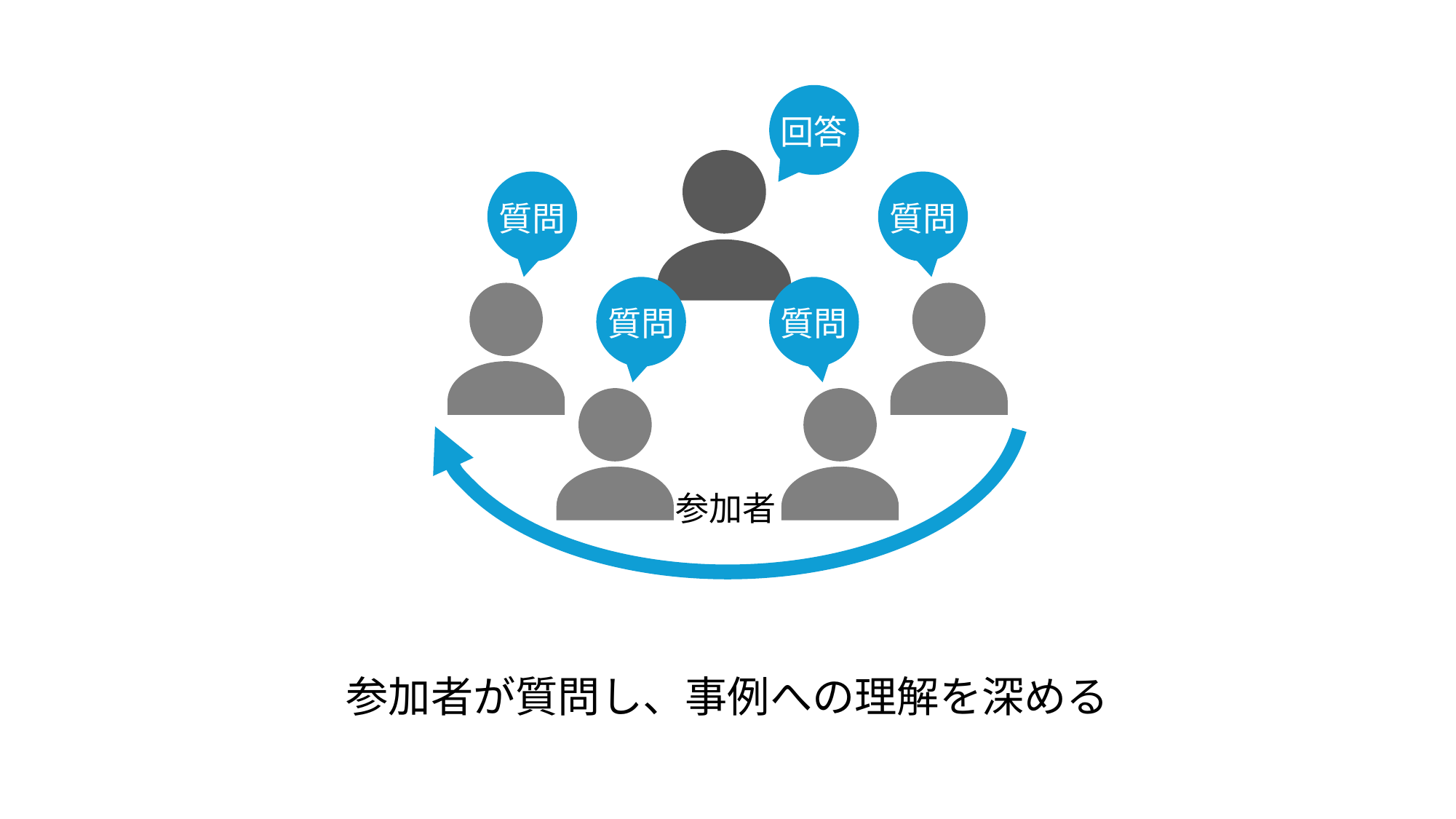

回答

質問

質問

質問

質問

参加者

参加者が質問し、事例への理解を深める